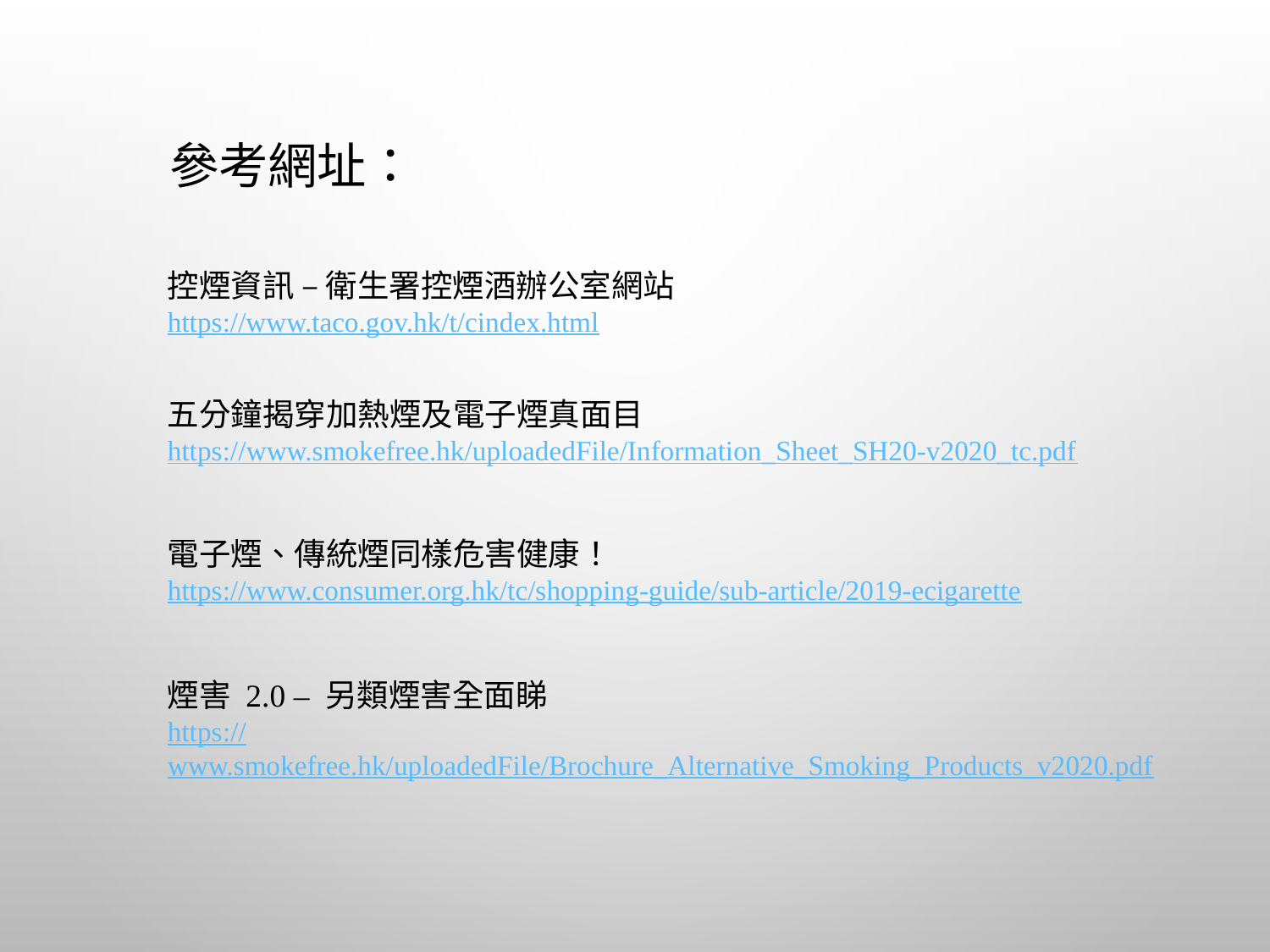

參考網址：

控煙資訊 – 衛生署控煙酒辦公室網站
https://www.taco.gov.hk/t/cindex.html

五分鐘揭穿加熱煙及電子煙真面目
https://www.smokefree.hk/uploadedFile/Information_Sheet_SH20-v2020_tc.pdf

電子煙、傳統煙同樣危害健康！
https://www.consumer.org.hk/tc/shopping-guide/sub-article/2019-ecigarette

煙害 2.0 – 另類煙害全面睇
https://www.smokefree.hk/uploadedFile/Brochure_Alternative_Smoking_Products_v2020.pdf